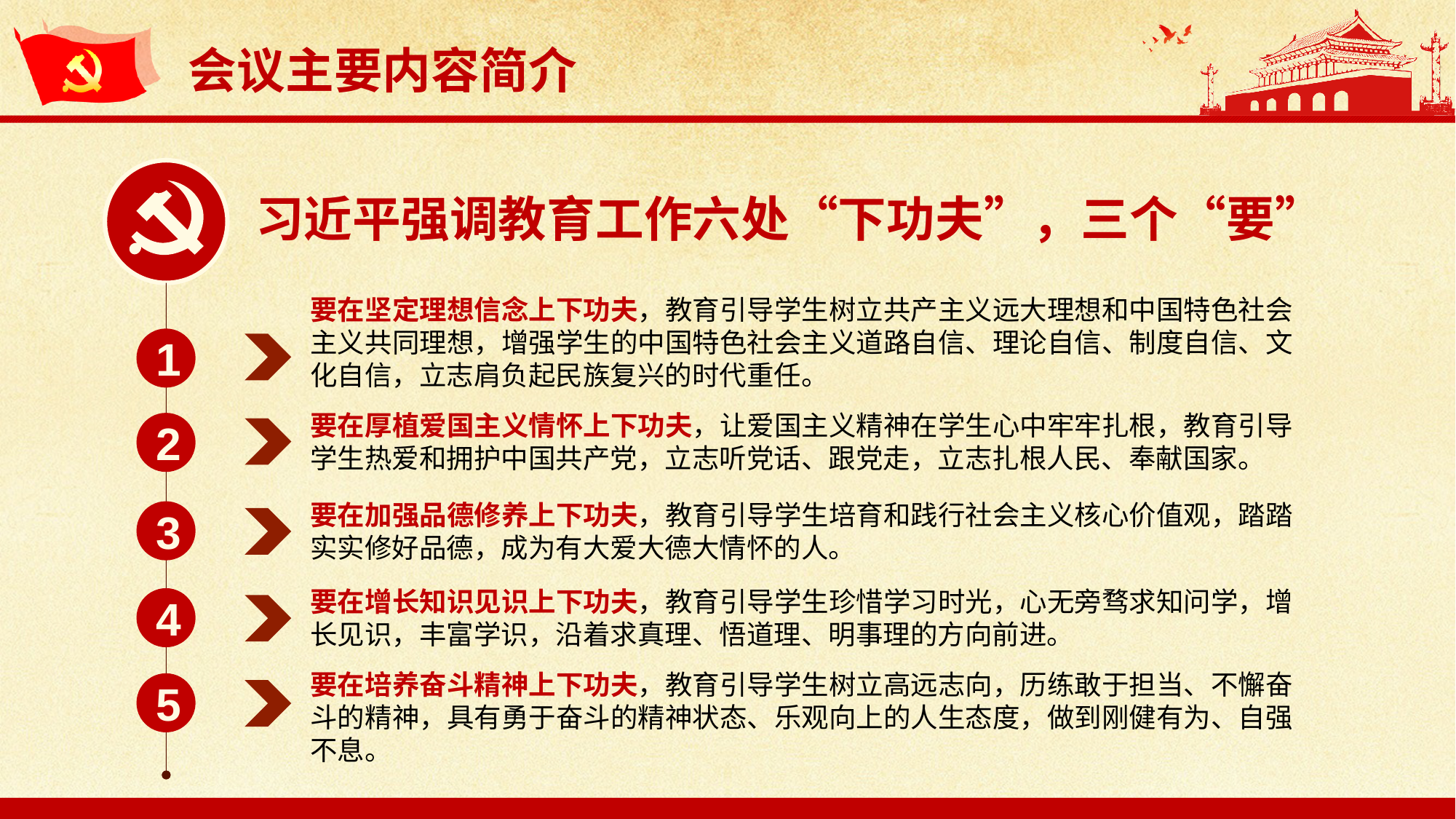

习近平强调教育工作六处“下功夫”，三个“要”
要在坚定理想信念上下功夫，教育引导学生树立共产主义远大理想和中国特色社会主义共同理想，增强学生的中国特色社会主义道路自信、理论自信、制度自信、文化自信，立志肩负起民族复兴的时代重任。
1

要在厚植爱国主义情怀上下功夫，让爱国主义精神在学生心中牢牢扎根，教育引导学生热爱和拥护中国共产党，立志听党话、跟党走，立志扎根人民、奉献国家。
2

要在加强品德修养上下功夫，教育引导学生培育和践行社会主义核心价值观，踏踏实实修好品德，成为有大爱大德大情怀的人。
3

要在增长知识见识上下功夫，教育引导学生珍惜学习时光，心无旁骛求知问学，增长见识，丰富学识，沿着求真理、悟道理、明事理的方向前进。
4

要在培养奋斗精神上下功夫，教育引导学生树立高远志向，历练敢于担当、不懈奋斗的精神，具有勇于奋斗的精神状态、乐观向上的人生态度，做到刚健有为、自强不息。
5